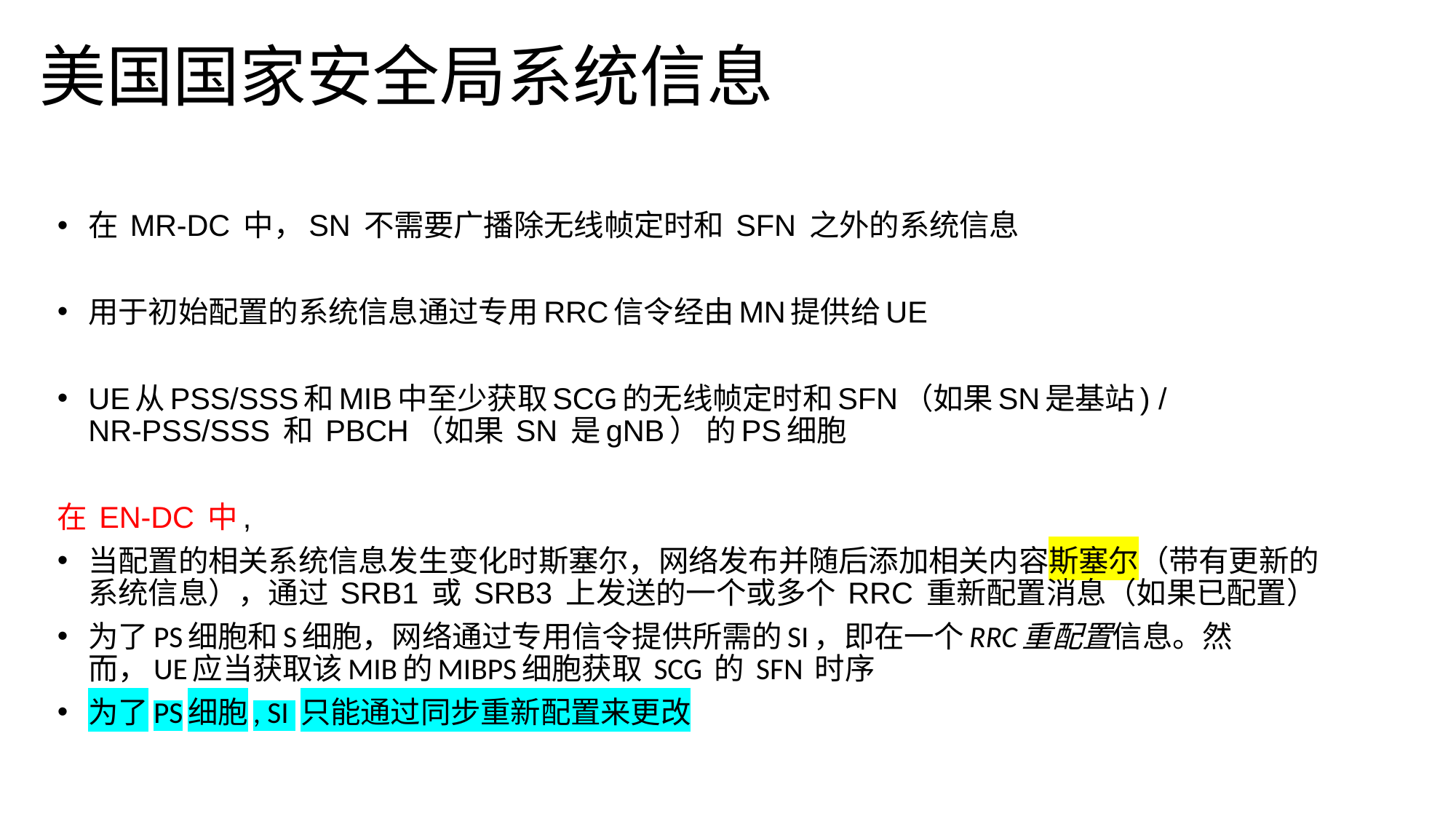

# 美国国家安全局系统信息
在 MR-DC 中，SN 不需要广播除无线帧定时和 SFN 之外的系统信息

用于初始配置的系统信息通过专用RRC信令经由MN提供给UE

UE从PSS/SSS和MIB中至少获取SCG的无线帧定时和SFN（如果SN是基站) / NR-PSS/SSS 和 PBCH（如果 SN 是gNB） 的PS细胞

在 EN-DC 中,
当配置的相关系统信息发生变化时斯塞尔，网络发布并随后添加相关内容斯塞尔（带有更新的系统信息），通过 SRB1 或 SRB3 上发送的一个或多个 RRC 重新配置消息（如果已配置）
为了PS细胞和S细胞，网络通过专用信令提供所需的SI，即在一个RRC重配置信息。然而，UE应当获取该MIB的MIBPS细胞获取 SCG 的 SFN 时序
为了PS细胞, SI 只能通过同步重新配置来更改